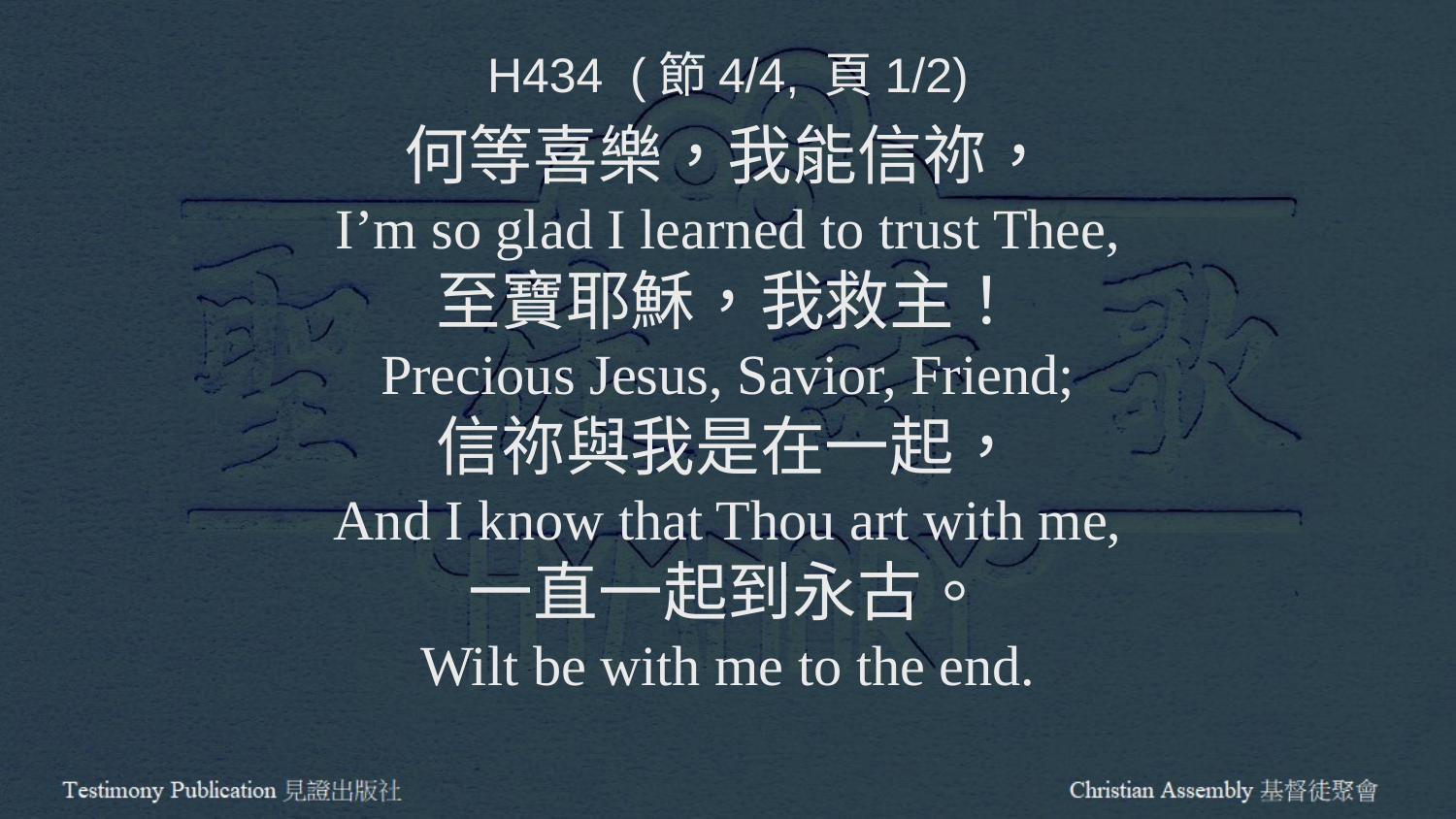

H434  (節4/4, 頁1/2)
何等喜樂，我能信祢，
I’m so glad I learned to trust Thee,
至寶耶穌，我救主！
Precious Jesus, Savior, Friend;
信祢與我是在一起，
And I know that Thou art with me,
一直一起到永古。
Wilt be with me to the end.